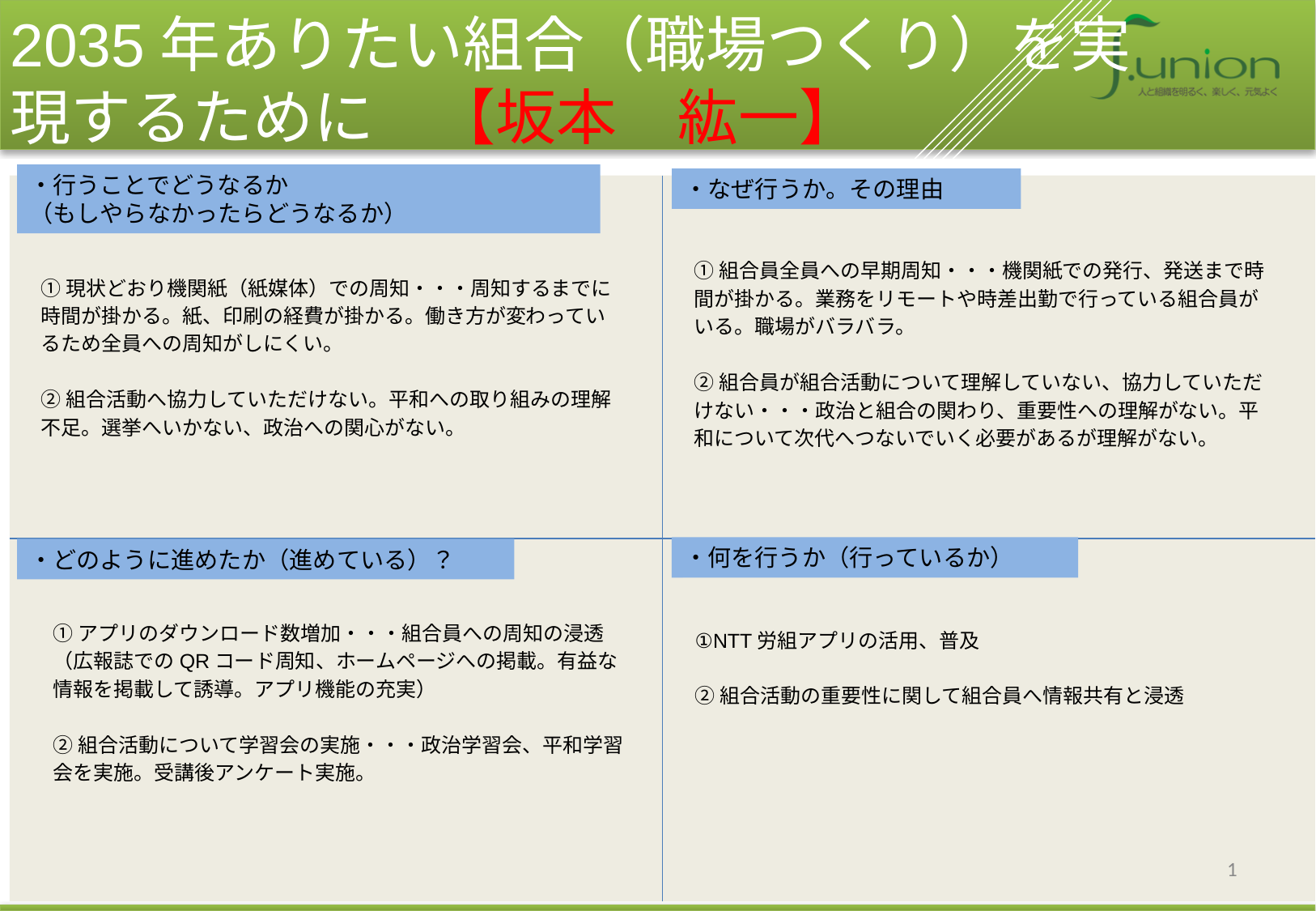

2035年ありたい組合（職場つくり）を実現するために　【坂本　紘一】

・行うことでどうなるか
（もしやらなかったらどうなるか）
・なぜ行うか。その理由

①組合員全員への早期周知・・・機関紙での発行、発送まで時間が掛かる。業務をリモートや時差出勤で行っている組合員がいる。職場がバラバラ。

②組合員が組合活動について理解していない、協力していただけない・・・政治と組合の関わり、重要性への理解がない。平和について次代へつないでいく必要があるが理解がない。
①現状どおり機関紙（紙媒体）での周知・・・周知するまでに時間が掛かる。紙、印刷の経費が掛かる。働き方が変わっているため全員への周知がしにくい。

②組合活動へ協力していただけない。平和への取り組みの理解不足。選挙へいかない、政治への関心がない。
・何を行うか（行っているか）
・どのように進めたか（進めている）？
①NTT労組アプリの活用、普及

②組合活動の重要性に関して組合員へ情報共有と浸透

①アプリのダウンロード数増加・・・組合員への周知の浸透（広報誌でのQRコード周知、ホームページへの掲載。有益な情報を掲載して誘導。アプリ機能の充実）

②組合活動について学習会の実施・・・政治学習会、平和学習会を実施。受講後アンケート実施。
1